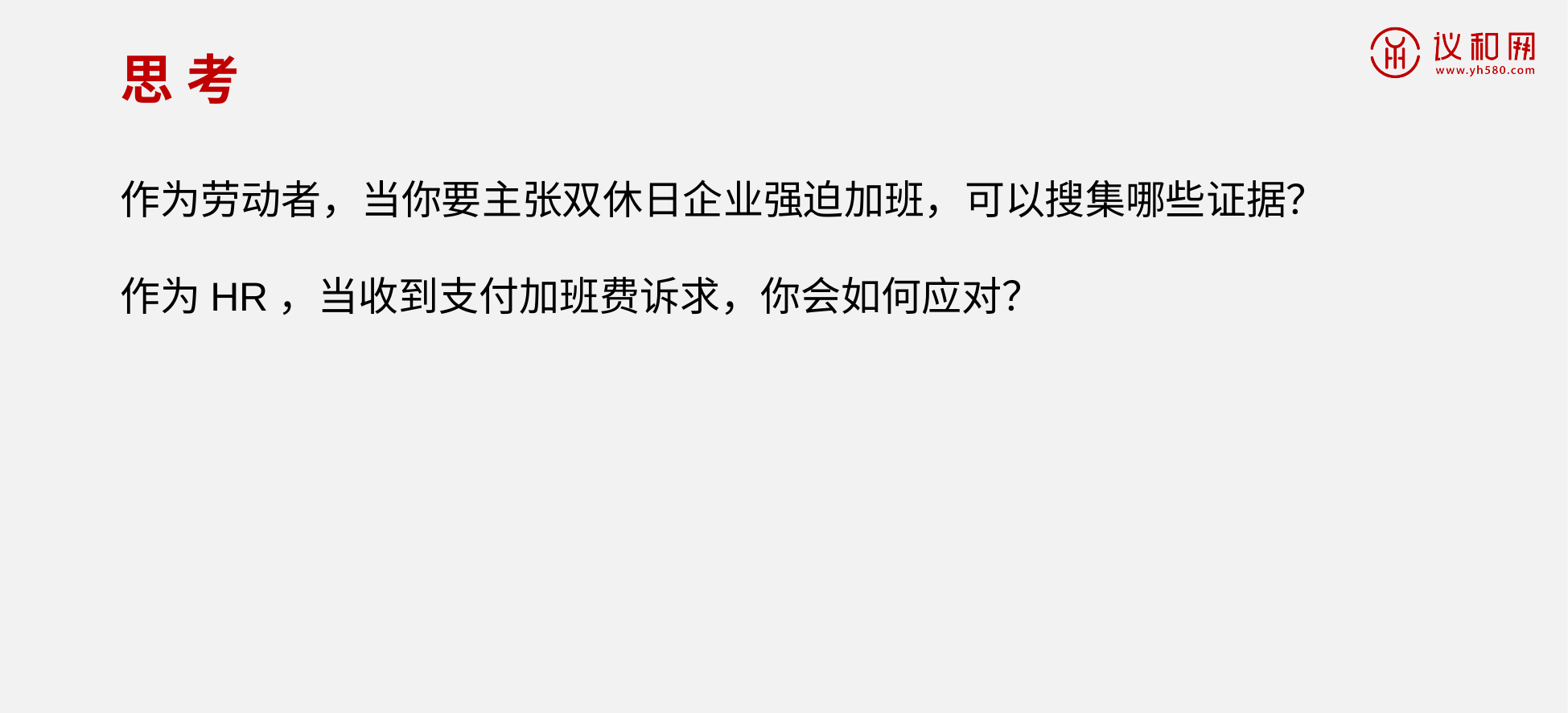

思 考

作为劳动者，当你要主张双休日企业强迫加班，可以搜集哪些证据？

作为HR，当收到支付加班费诉求，你会如何应对？